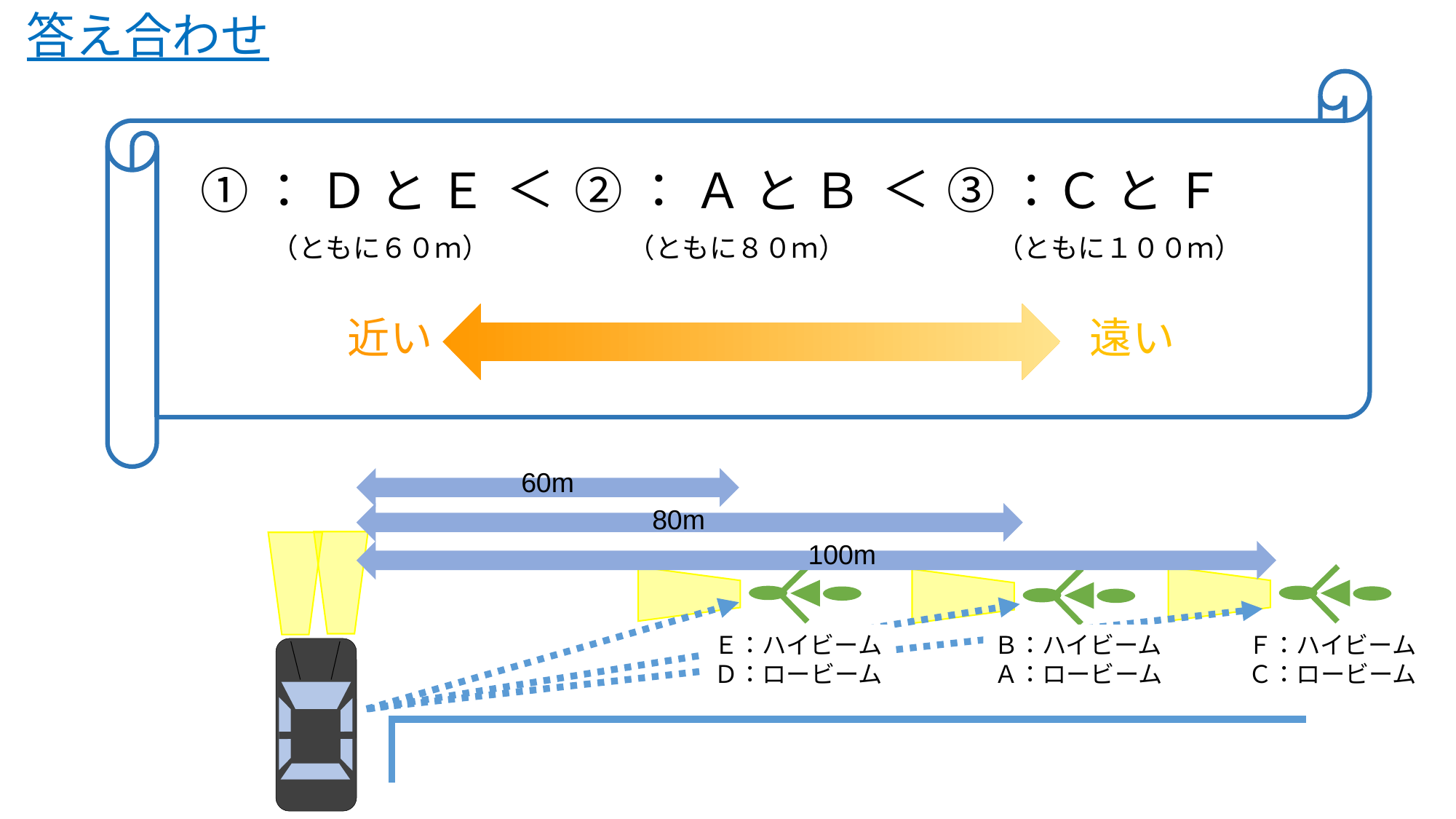

答え合わせ

①： Ｄ と Ｅ
＞
②： Ａ と Ｂ
＞
③：Ｃ と Ｆ
（ともに６０ｍ）
（ともに８０ｍ）
（ともに１００ｍ）
近い
遠い
60m

80m

100m

Ｅ：ハイビーム
Ｄ：ロービーム
Ｂ：ハイビーム
Ａ：ロービーム
Ｆ：ハイビーム
Ｃ：ロービーム